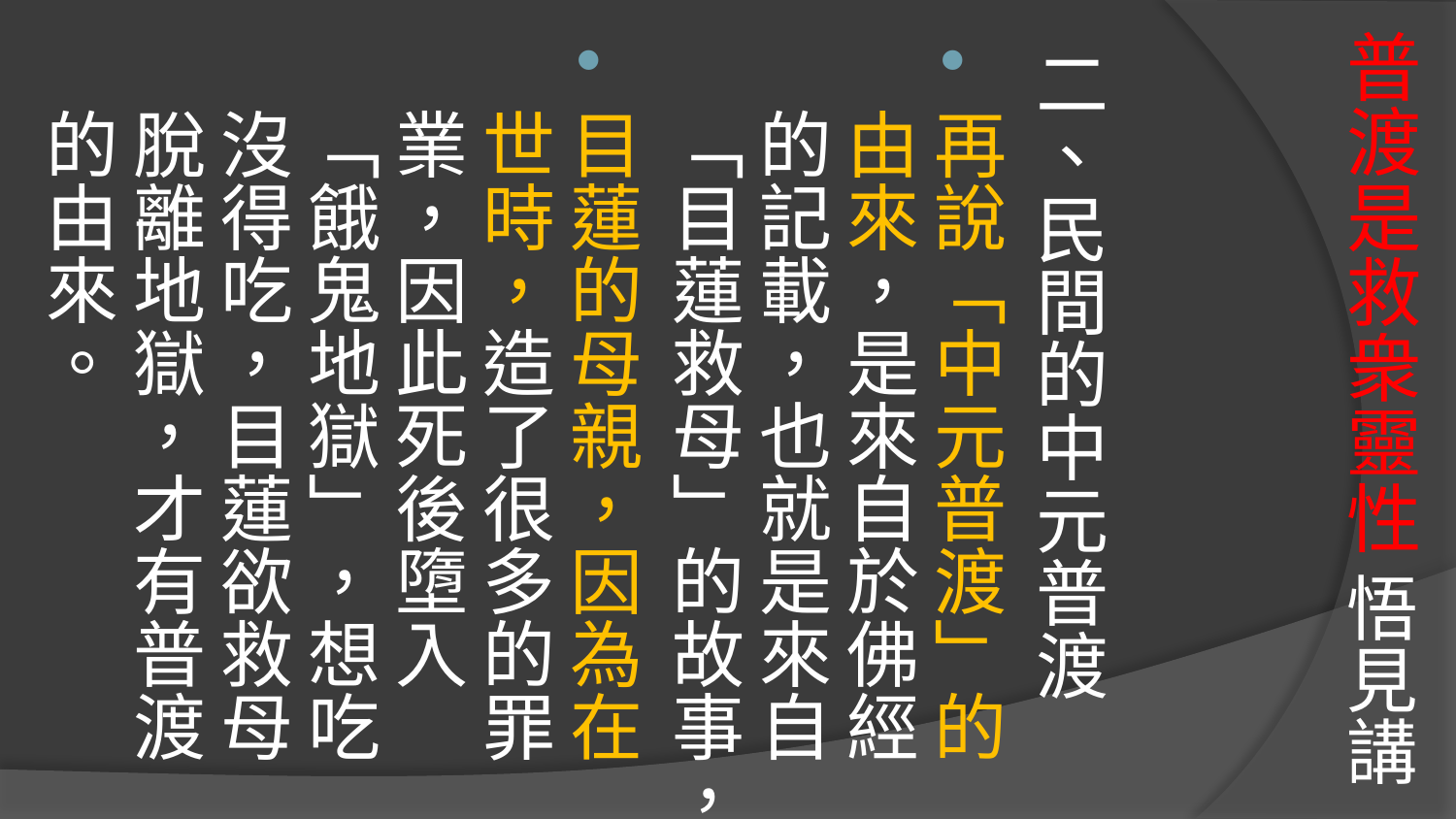

# 普渡是救衆靈性 悟見講
二、民間的中元普渡
再說「中元普渡」的由來，是來自於佛經的記載，也就是來自「目蓮救母」的故事，
目蓮的母親，因為在世時，造了很多的罪業，因此死後墮入「餓鬼地獄」，想吃沒得吃，目蓮欲救母脫離地獄，才有普渡的由來。